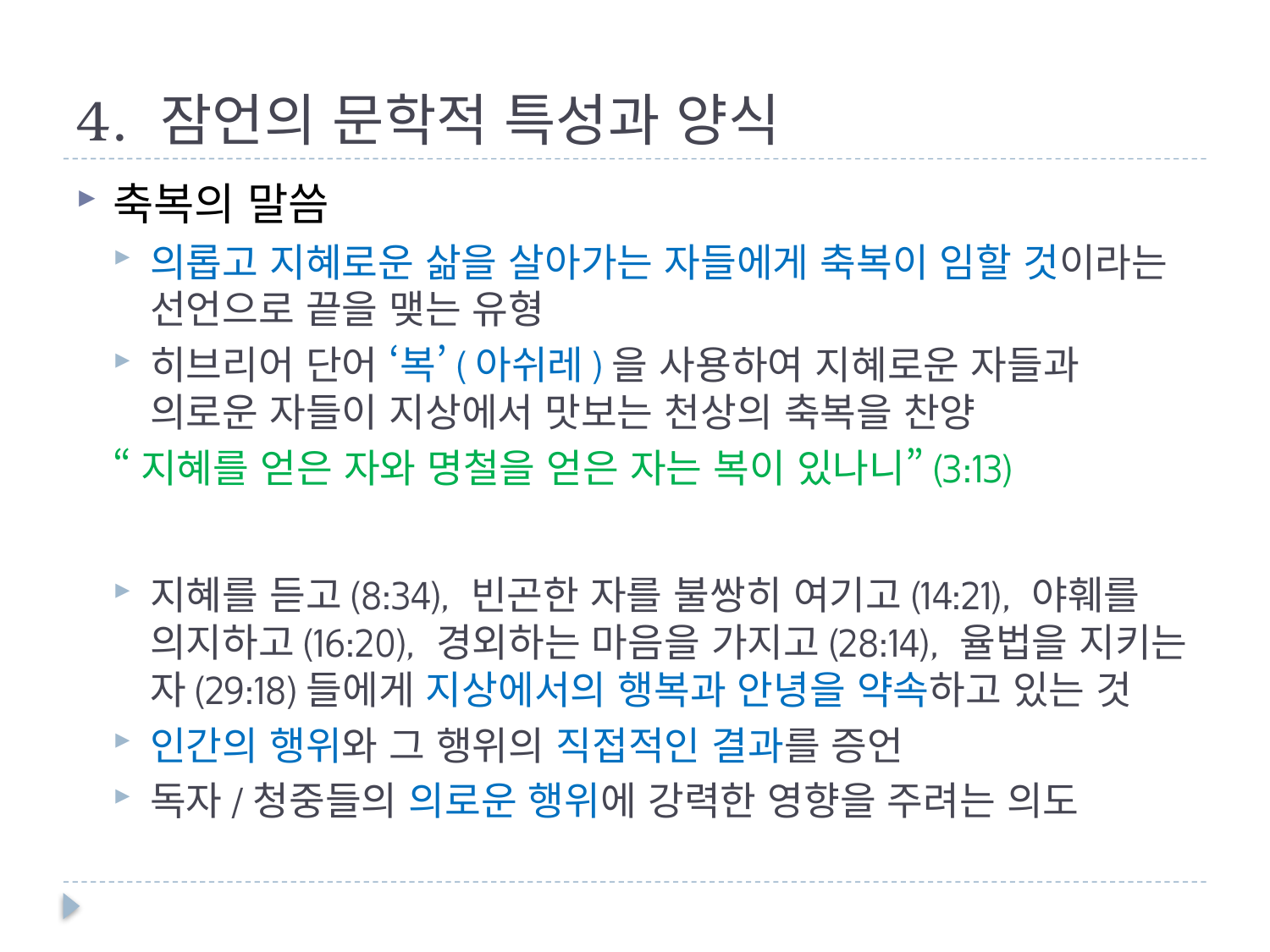

# 4. 잠언의 문학적 특성과 양식
축복의 말씀
의롭고 지혜로운 삶을 살아가는 자들에게 축복이 임할 것이라는 선언으로 끝을 맺는 유형
히브리어 단어 ‘복’(아쉬레)을 사용하여 지혜로운 자들과 의로운 자들이 지상에서 맛보는 천상의 축복을 찬양
“지혜를 얻은 자와 명철을 얻은 자는 복이 있나니”(3:13)

지혜를 듣고(8:34), 빈곤한 자를 불쌍히 여기고(14:21), 야훼를 의지하고(16:20), 경외하는 마음을 가지고(28:14), 율법을 지키는 자(29:18)들에게 지상에서의 행복과 안녕을 약속하고 있는 것
인간의 행위와 그 행위의 직접적인 결과를 증언
독자/청중들의 의로운 행위에 강력한 영향을 주려는 의도